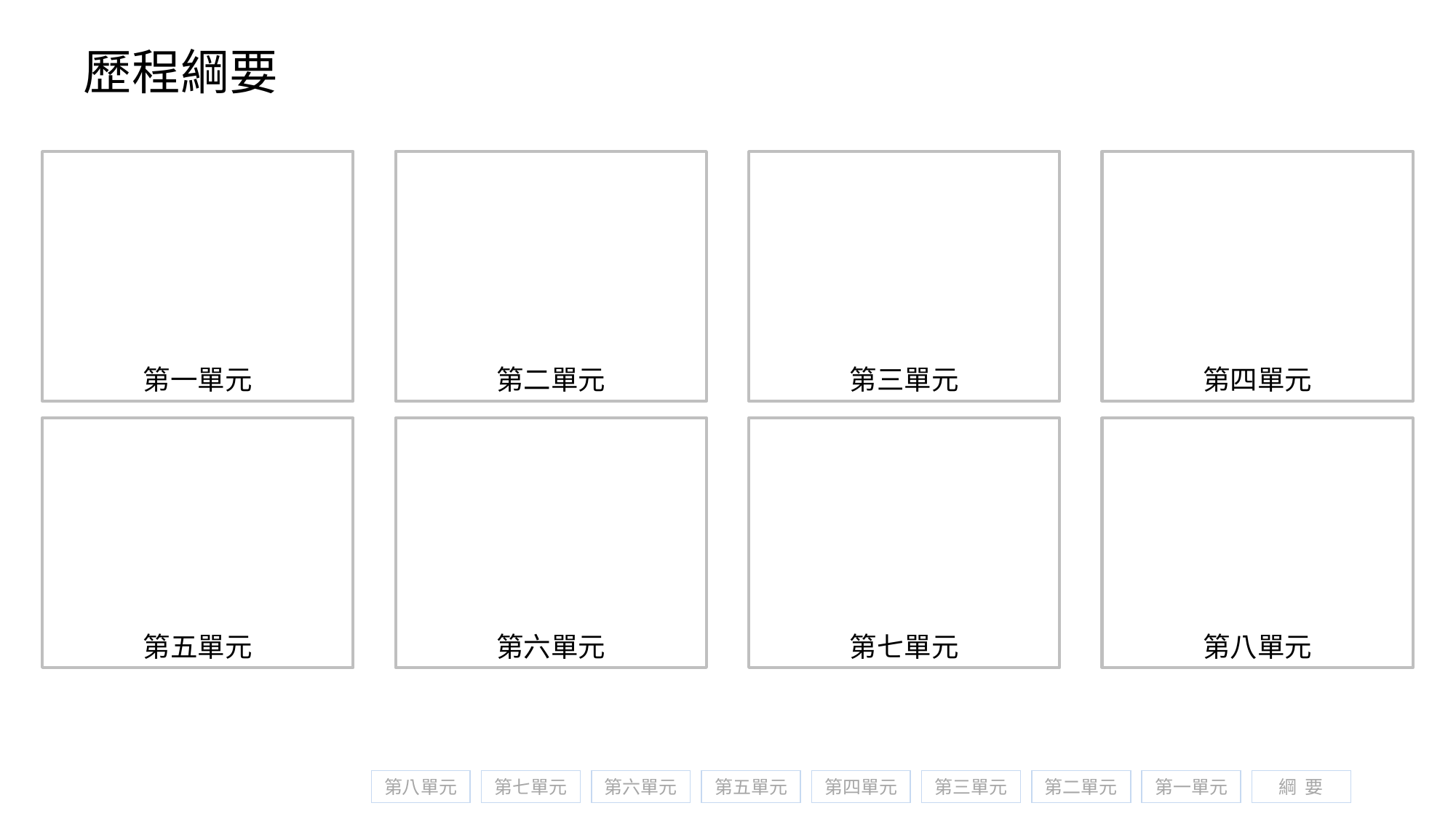

# 歷程綱要
第一單元
第二單元
第三單元
第四單元
第五單元
第六單元
第七單元
第八單元